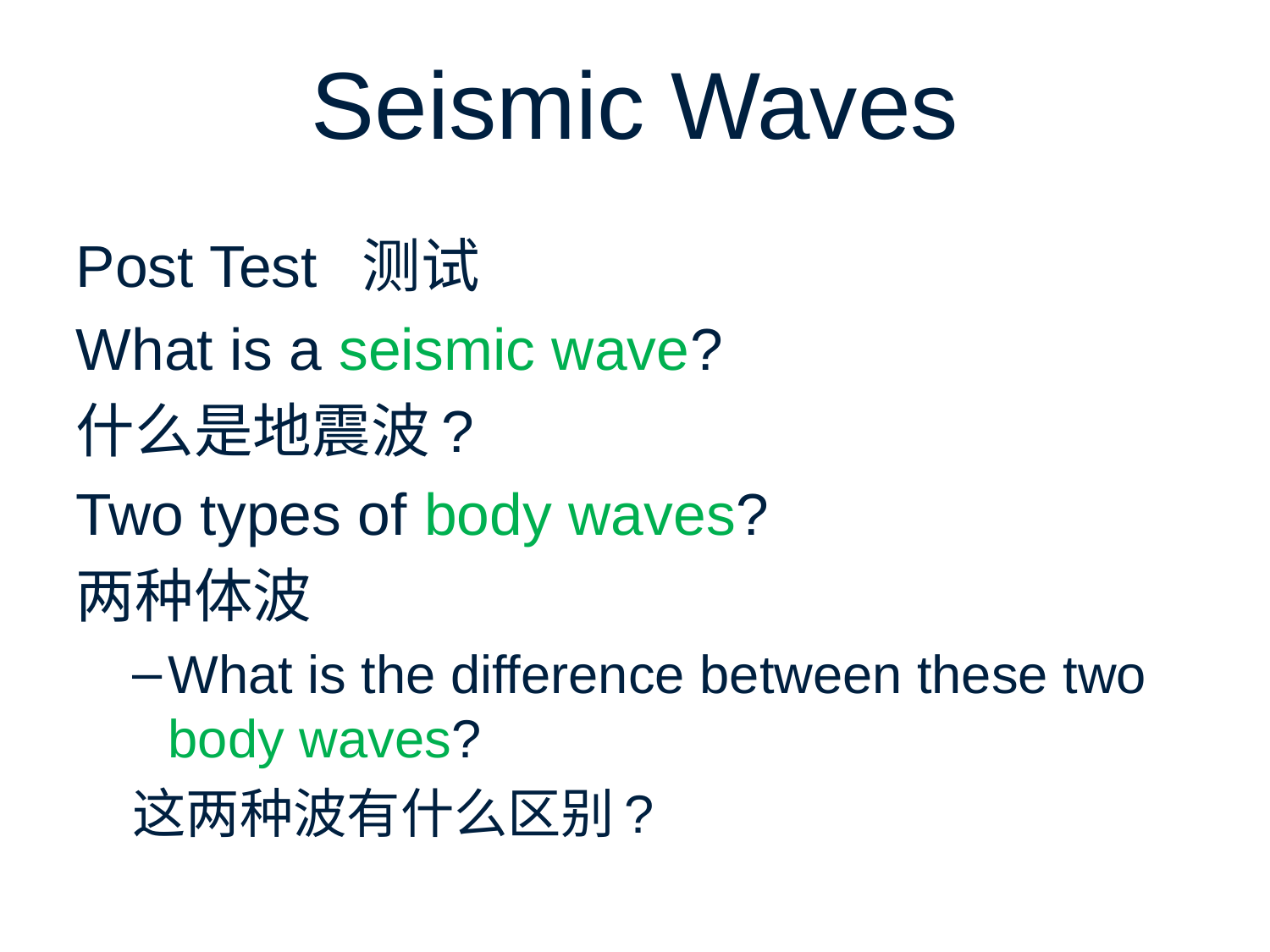

# Seismic Waves
Post Test  测试
What is a seismic wave?
什么是地震波?
Two types of body waves?
两种体波
What is the difference between these two body waves?
这两种波有什么区别?